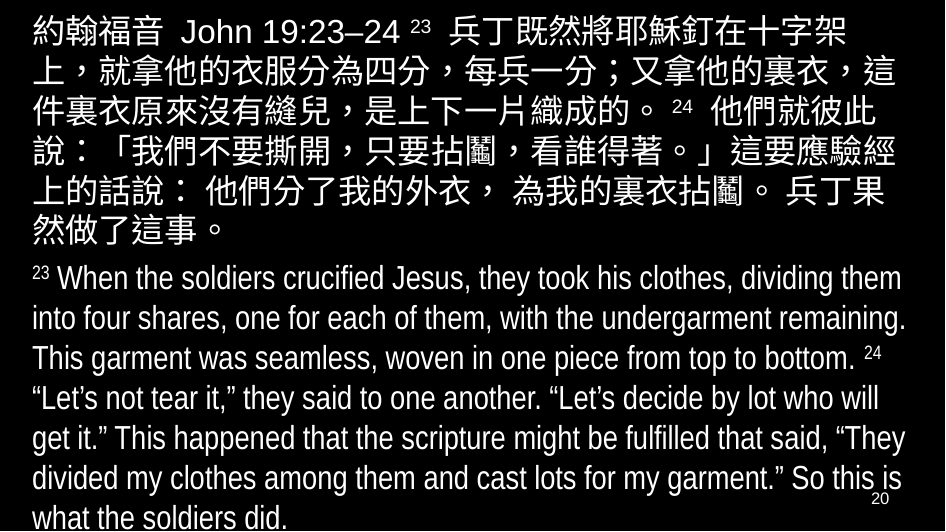

約翰福音 John 19:23–24 23 兵丁既然將耶穌釘在十字架上，就拿他的衣服分為四分，每兵一分；又拿他的裏衣，這件裏衣原來沒有縫兒，是上下一片織成的。24 他們就彼此說：「我們不要撕開，只要拈鬮，看誰得著。」這要應驗經上的話說： 他們分了我的外衣， 為我的裏衣拈鬮。 兵丁果然做了這事。
23 When the soldiers crucified Jesus, they took his clothes, dividing them into four shares, one for each of them, with the undergarment remaining. This garment was seamless, woven in one piece from top to bottom. 24 “Let’s not tear it,” they said to one another. “Let’s decide by lot who will get it.” This happened that the scripture might be fulfilled that said, “They divided my clothes among them and cast lots for my garment.” So this is what the soldiers did.

20